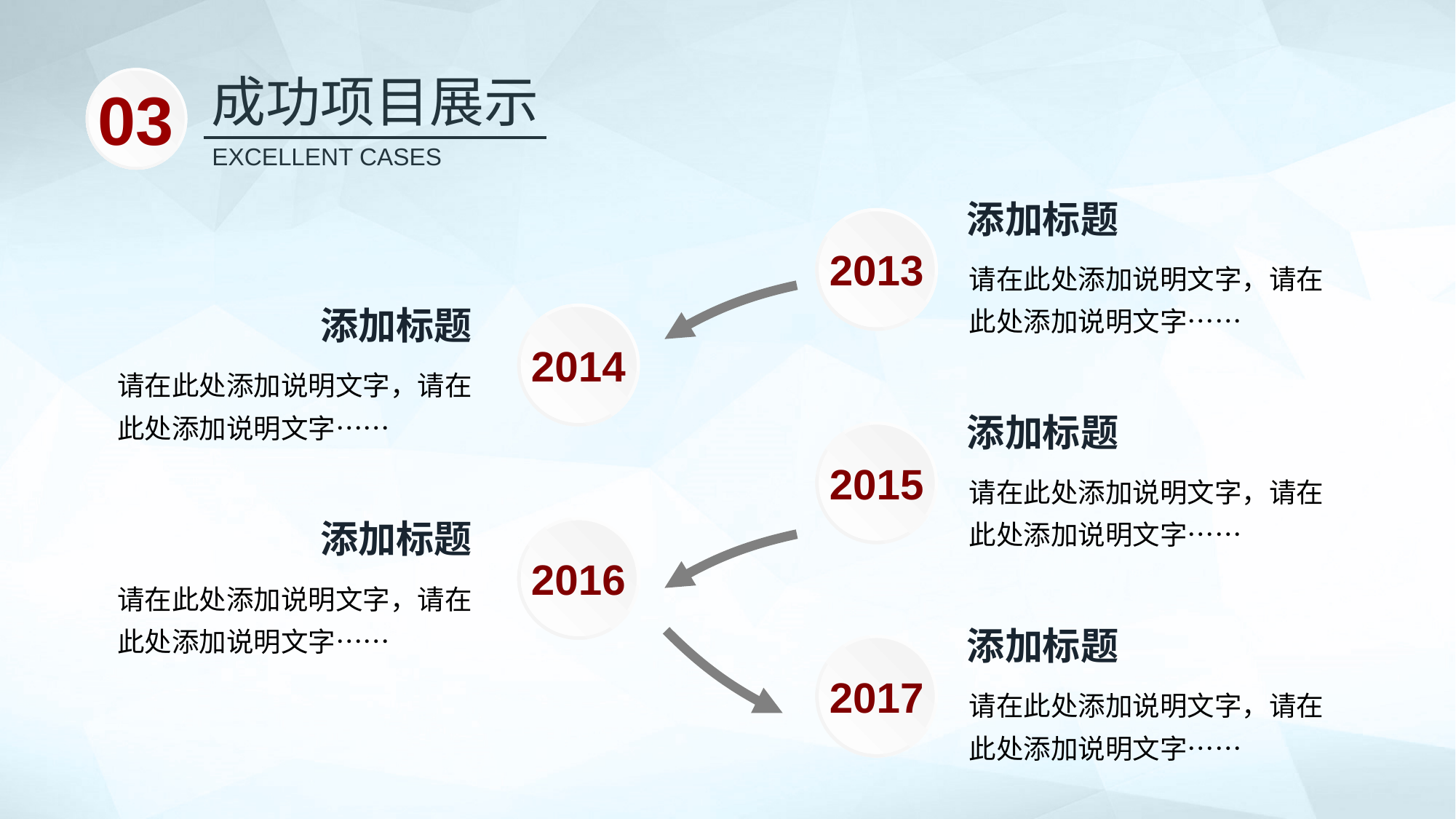

成功项目展示

03
EXCELLENT CASES

添加标题
请在此处添加说明文字，请在此处添加说明文字……

2013
添加标题

2014
请在此处添加说明文字，请在此处添加说明文字……

添加标题
请在此处添加说明文字，请在此处添加说明文字……

2015

添加标题

2016
请在此处添加说明文字，请在此处添加说明文字……
添加标题
请在此处添加说明文字，请在此处添加说明文字……

2017